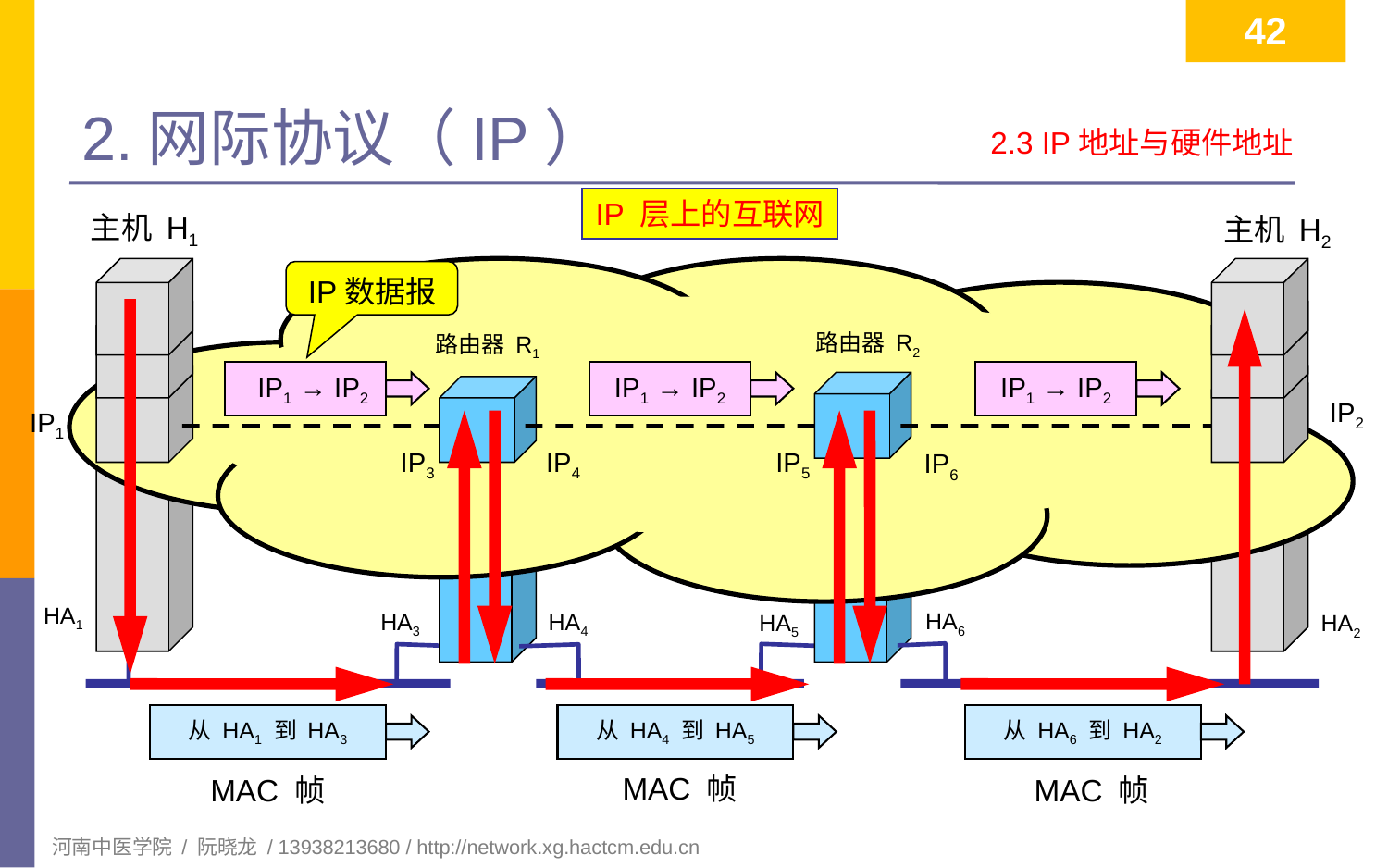

42
# 2.网际协议（IP）
2.3 IP地址与硬件地址
IP 层上的互联网
主机 H1
主机 H2

IP数据报

路由器 R2
路由器 R1
  IP1 → IP2

IP1 → IP2

IP1 → IP2

IP2

IP1

IP3
IP4
IP5
IP6
HA1
HA6
HA3
HA4
HA5
HA2

从 HA1 到 HA3

从 HA4 到 HA5

从 HA6 到 HA2

MAC 帧
MAC 帧
MAC 帧